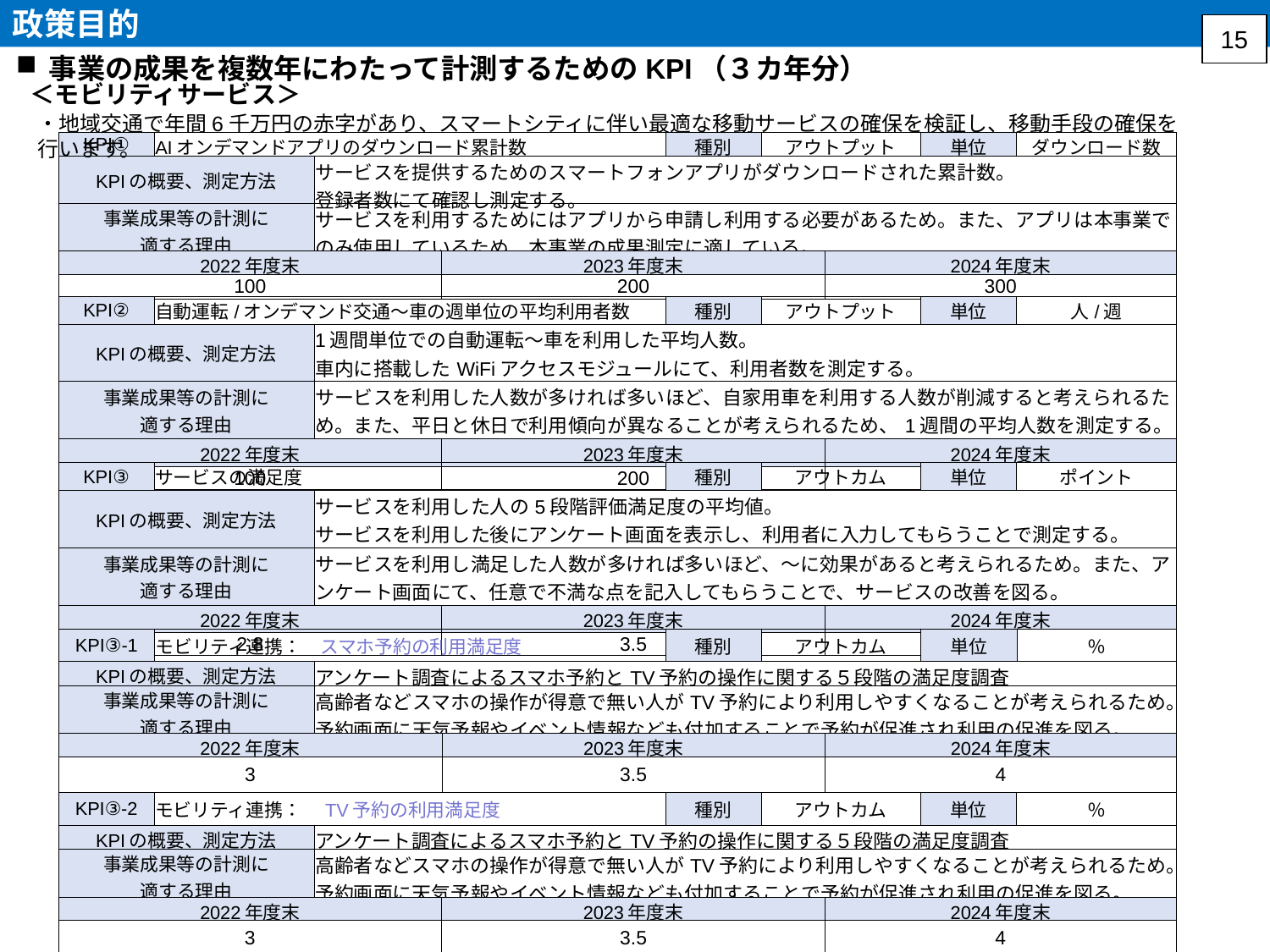

政策目的
15
事業の成果を複数年にわたって計測するためのKPI（３カ年分）
＜モビリティサービス＞
・地域交通で年間6千万円の赤字があり、スマートシティに伴い最適な移動サービスの確保を検証し、移動手段の確保を行います。
| KPI① | AIオンデマンドアプリのダウンロード累計数 |  |  | 種別 | アウトプット |  | 単位 | ダウンロード数 |
| --- | --- | --- | --- | --- | --- | --- | --- | --- |
| KPIの概要、測定方法 |  | サービスを提供するためのスマートフォンアプリがダウンロードされた累計数。 登録者数にて確認し測定する。 |  |  |  |  |  |  |
| 事業成果等の計測に 適する理由 |  | サービスを利用するためにはアプリから申請し利用する必要があるため。また、アプリは本事業でのみ使用しているため、本事業の成果測定に適している。 |  |  |  |  |  |  |
| 2022年度末 |  |  | 2023年度末 |  |  | 2024年度末 |  |  |
| 100 |  |  | 200 |  |  | 300 |  |  |
| KPI② | 自動運転/オンデマンド交通～車の週単位の平均利用者数 |  |  | 種別 | アウトプット |  | 単位 | 人/週 |
| --- | --- | --- | --- | --- | --- | --- | --- | --- |
| KPIの概要、測定方法 |  | 1週間単位での自動運転～車を利用した平均人数。 車内に搭載したWiFiアクセスモジュールにて、利用者数を測定する。 |  |  |  |  |  |  |
| 事業成果等の計測に 適する理由 |  | サービスを利用した人数が多ければ多いほど、自家用車を利用する人数が削減すると考えられるため。また、平日と休日で利用傾向が異なることが考えられるため、1週間の平均人数を測定する。 |  |  |  |  |  |  |
| 2022年度末 |  |  | 2023年度末 |  |  | 2024年度末 |  |  |
| 100 |  |  | 200 |  |  | 300 |  |  |
| KPI③ | サービスの満足度 |  |  | 種別 | アウトカム |  | 単位 | ポイント |
| --- | --- | --- | --- | --- | --- | --- | --- | --- |
| KPIの概要、測定方法 |  | サービスを利用した人の5段階評価満足度の平均値。 サービスを利用した後にアンケート画面を表示し、利用者に入力してもらうことで測定する。 |  |  |  |  |  |  |
| 事業成果等の計測に 適する理由 |  | サービスを利用し満足した人数が多ければ多いほど、～に効果があると考えられるため。また、アンケート画面にて、任意で不満な点を記入してもらうことで、サービスの改善を図る。 |  |  |  |  |  |  |
| 2022年度末 |  |  | 2023年度末 |  |  | 2024年度末 |  |  |
| 2.8 |  |  | 3.5 |  |  | 4.2 |  |  |
| KPI③-1 | モビリティ連携：　スマホ予約の利用満足度 |  |  | 種別 | アウトカム |  | 単位 | ％ |
| --- | --- | --- | --- | --- | --- | --- | --- | --- |
| KPIの概要、測定方法 |  | アンケート調査によるスマホ予約とTV予約の操作に関する５段階の満足度調査 |  |  |  |  |  |  |
| 事業成果等の計測に 適する理由 |  | 高齢者などスマホの操作が得意で無い人がTV予約により利用しやすくなることが考えられるため。 予約画面に天気予報やイベント情報なども付加することで予約が促進され利用の促進を図る。 |  |  |  |  |  |  |
| 2022年度末 |  |  | 2023年度末 |  |  | 2024年度末 |  |  |
| 3 |  |  | 3.5 |  |  | 4 |  |  |
| KPI③-2 | モビリティ連携：　TV予約の利用満足度 |  |  | 種別 | アウトカム |  | 単位 | ％ |
| --- | --- | --- | --- | --- | --- | --- | --- | --- |
| KPIの概要、測定方法 |  | アンケート調査によるスマホ予約とTV予約の操作に関する５段階の満足度調査 |  |  |  |  |  |  |
| 事業成果等の計測に 適する理由 |  | 高齢者などスマホの操作が得意で無い人がTV予約により利用しやすくなることが考えられるため。 予約画面に天気予報やイベント情報なども付加することで予約が促進され利用の促進を図る。 |  |  |  |  |  |  |
| 2022年度末 |  |  | 2023年度末 |  |  | 2024年度末 |  |  |
| 3 |  |  | 3.5 |  |  | 4 |  |  |